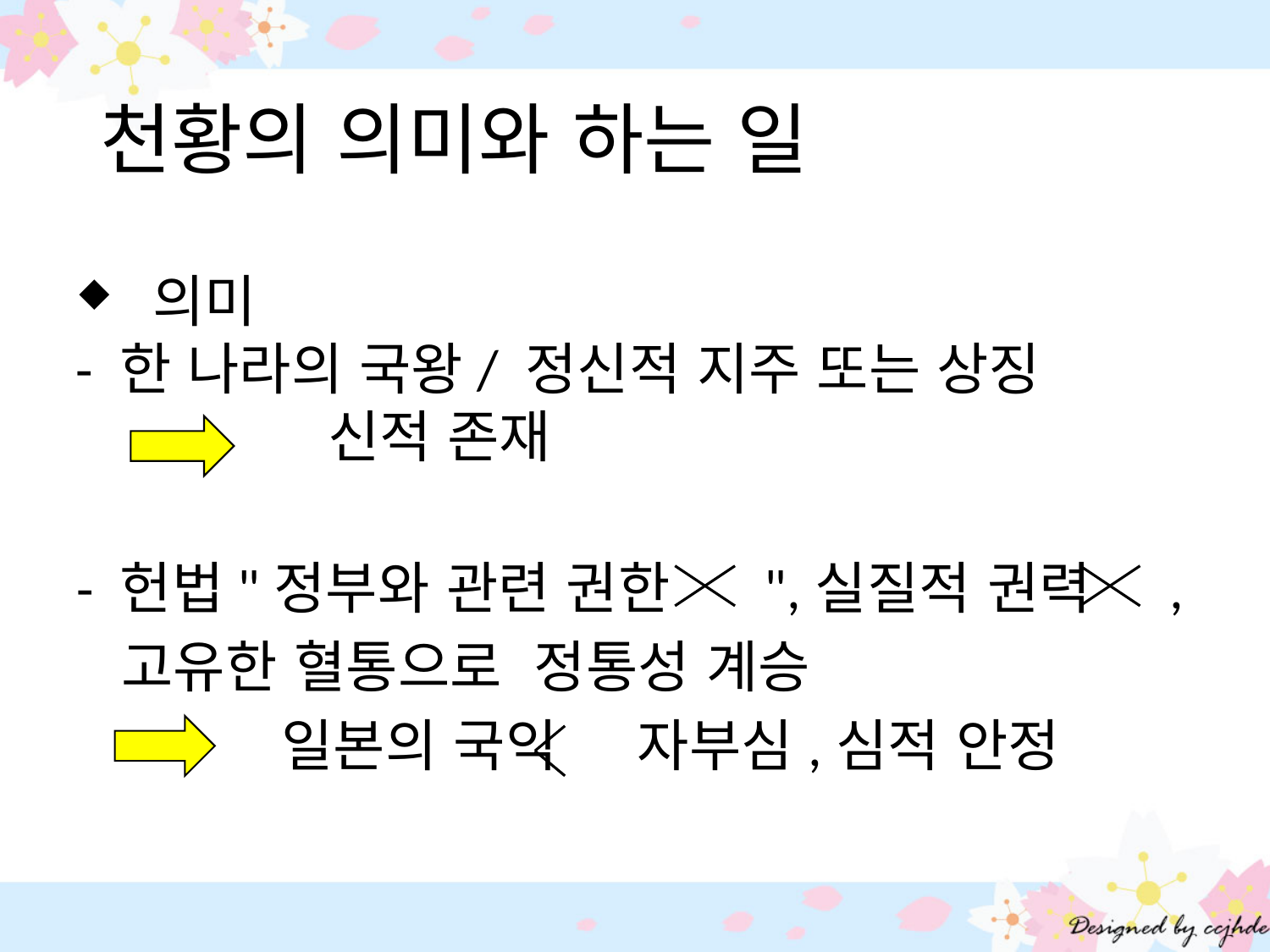

# 천황의 의미와 하는 일
  의미
- 한 나라의 국왕/ 정신적 지주 또는 상징
               신적 존재

- 헌법"정부와 관련 권한     ",실질적 권력    ,
  고유한 혈통으로  정통성 계승
            일본의 국익     자부심,심적 안정